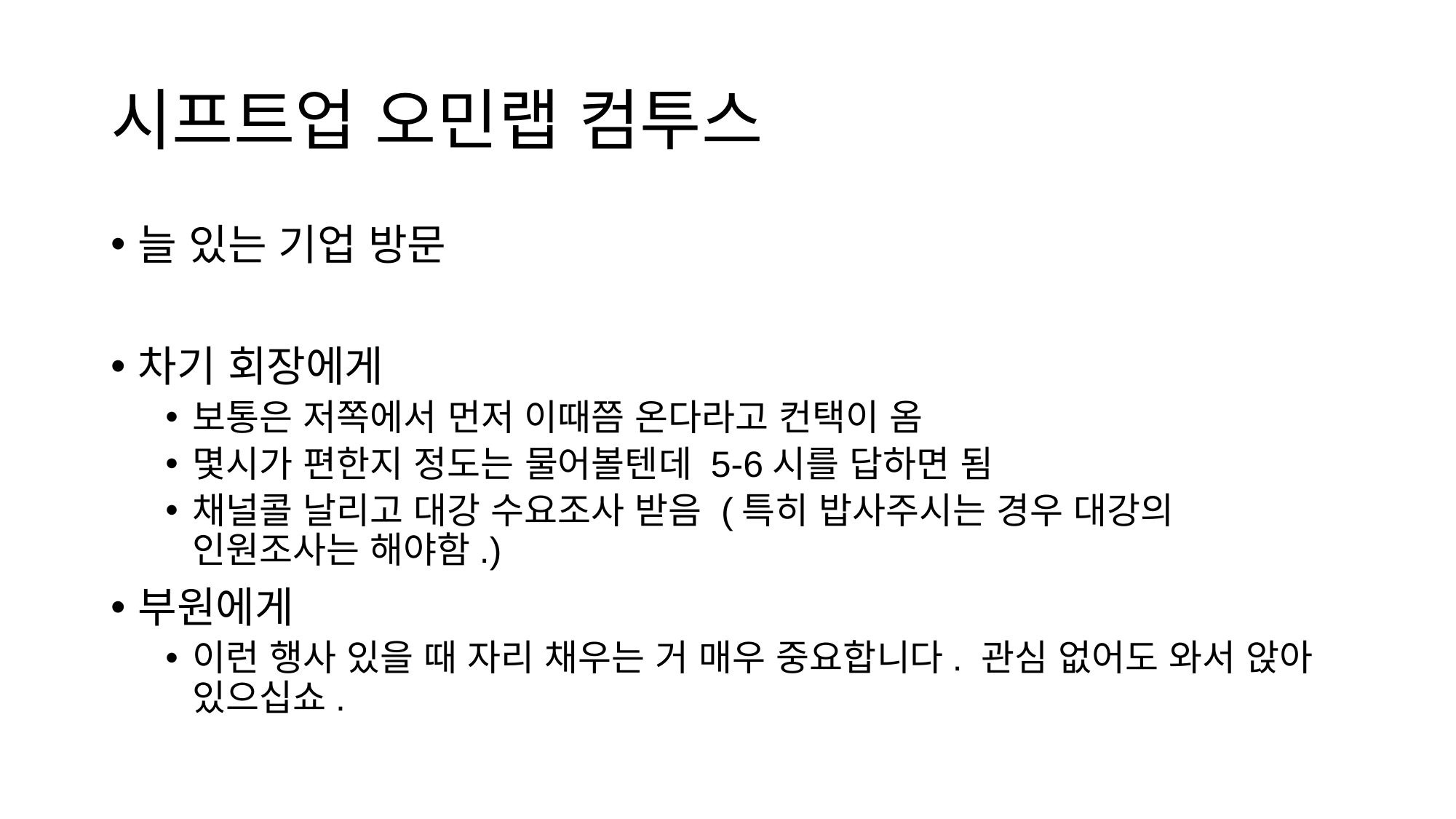

# 시프트업 오민랩 컴투스
늘 있는 기업 방문

차기 회장에게
보통은 저쪽에서 먼저 이때쯤 온다라고 컨택이 옴
몇시가 편한지 정도는 물어볼텐데 5-6시를 답하면 됨
채널콜 날리고 대강 수요조사 받음 (특히 밥사주시는 경우 대강의 인원조사는 해야함.)
부원에게
이런 행사 있을 때 자리 채우는 거 매우 중요합니다. 관심 없어도 와서 앉아 있으십쇼.